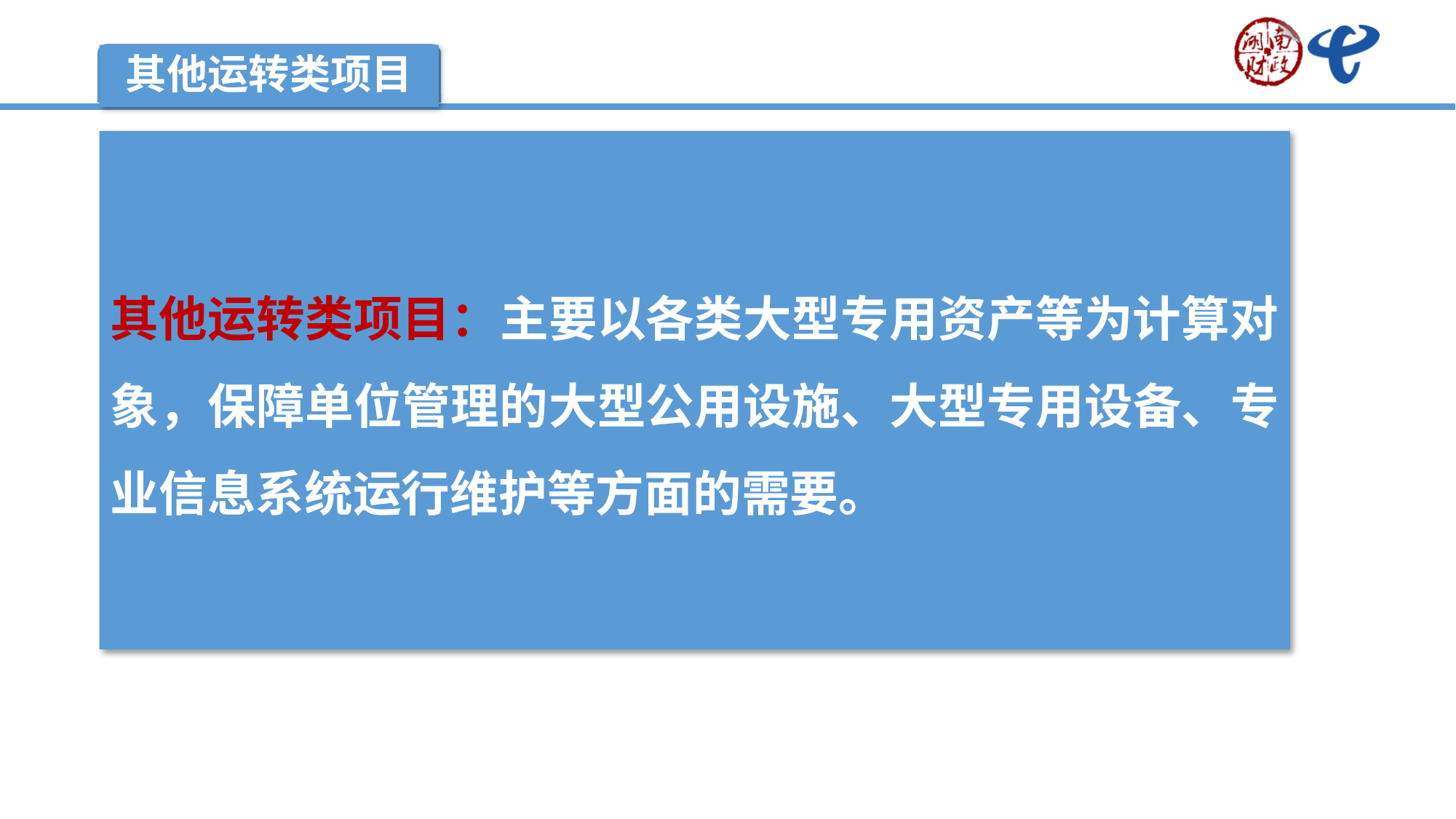

其他运转类项目
其他运转类项目：主要以各类大型专用资产等为计算对象，保障单位管理的大型公用设施、大型专用设备、专业信息系统运行维护等方面的需要。